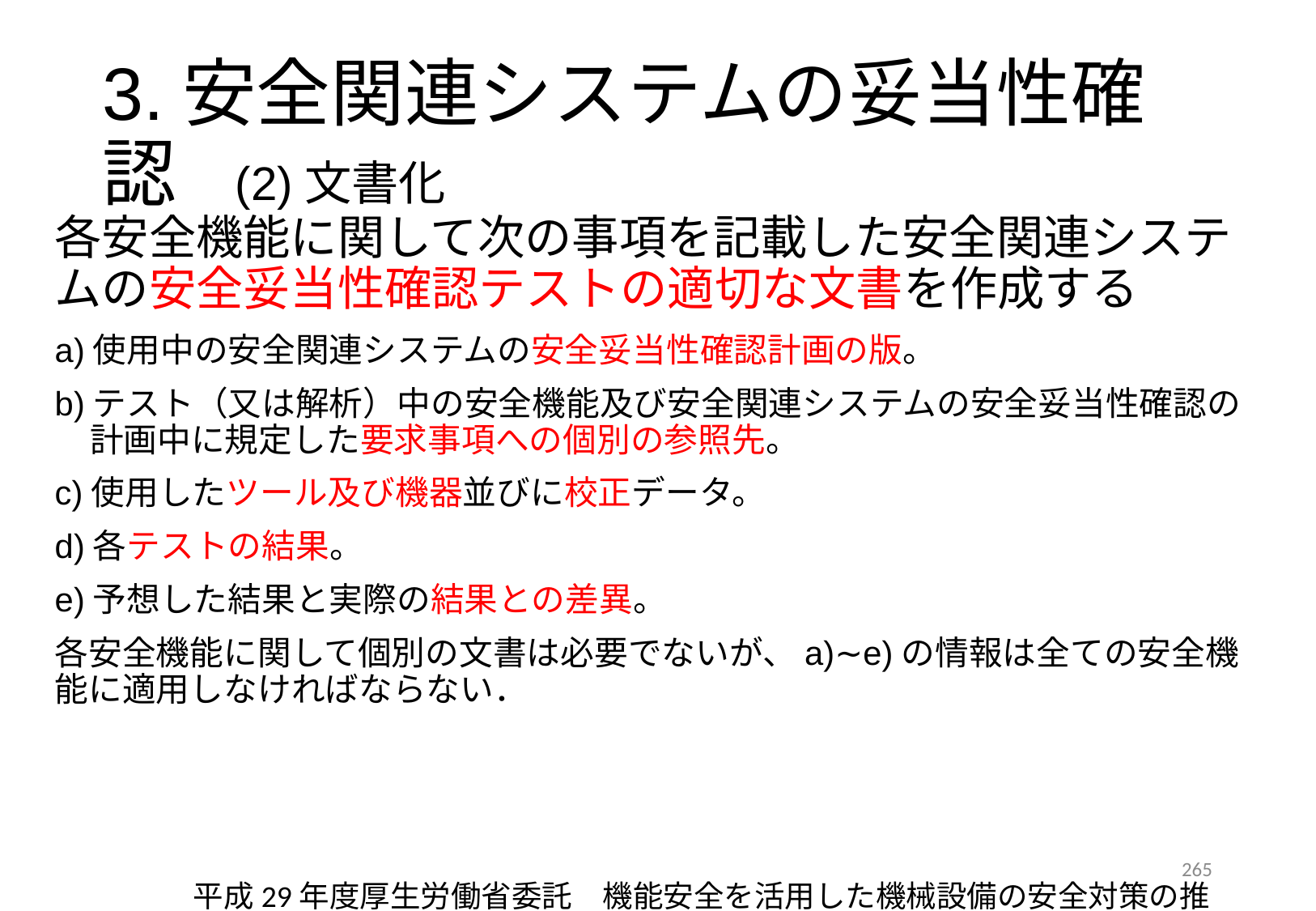

# 3.安全関連システムの妥当性確認　(2)文書化
各安全機能に関して次の事項を記載した安全関連システムの安全妥当性確認テストの適切な文書を作成する
a)使用中の安全関連システムの安全妥当性確認計画の版。
b)テスト（又は解析）中の安全機能及び安全関連システムの安全妥当性確認の計画中に規定した要求事項への個別の参照先。
c)使用したツール及び機器並びに校正データ。
d)各テストの結果。
e)予想した結果と実際の結果との差異。
各安全機能に関して個別の文書は必要でないが、a)∼e)の情報は全ての安全機能に適用しなければならない．
265
平成29年度厚生労働省委託　機能安全を活用した機械設備の安全対策の推進事業　機能安全活用テキスト